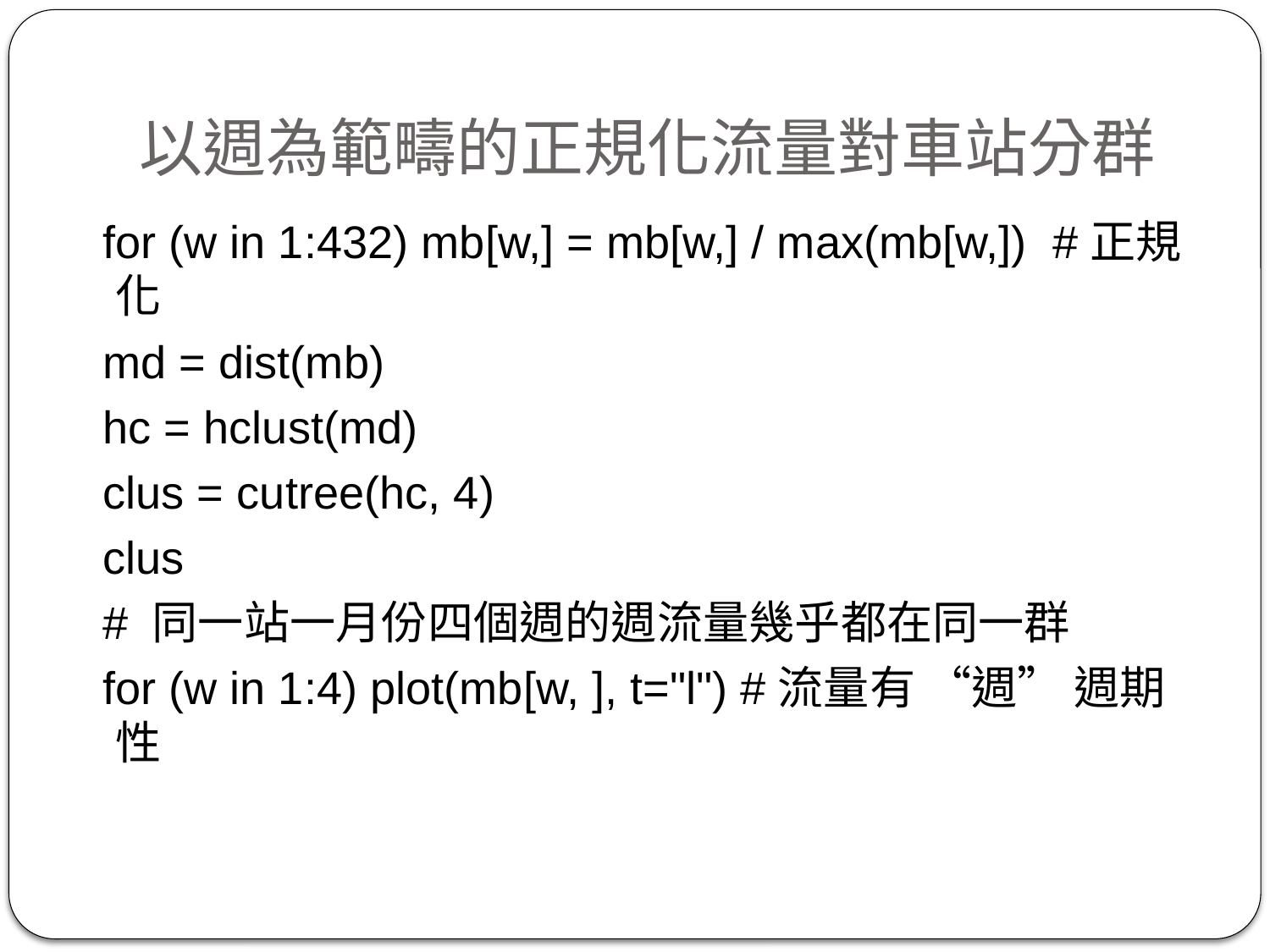

# 以週為範疇的正規化流量對車站分群
  for (w in 1:432) mb[w,] = mb[w,] / max(mb[w,])  #正規化
  md = dist(mb)
  hc = hclust(md)
  clus = cutree(hc, 4)
  clus
  # 同一站一月份四個週的週流量幾乎都在同一群
  for (w in 1:4) plot(mb[w, ], t="l") #流量有 “週” 週期性